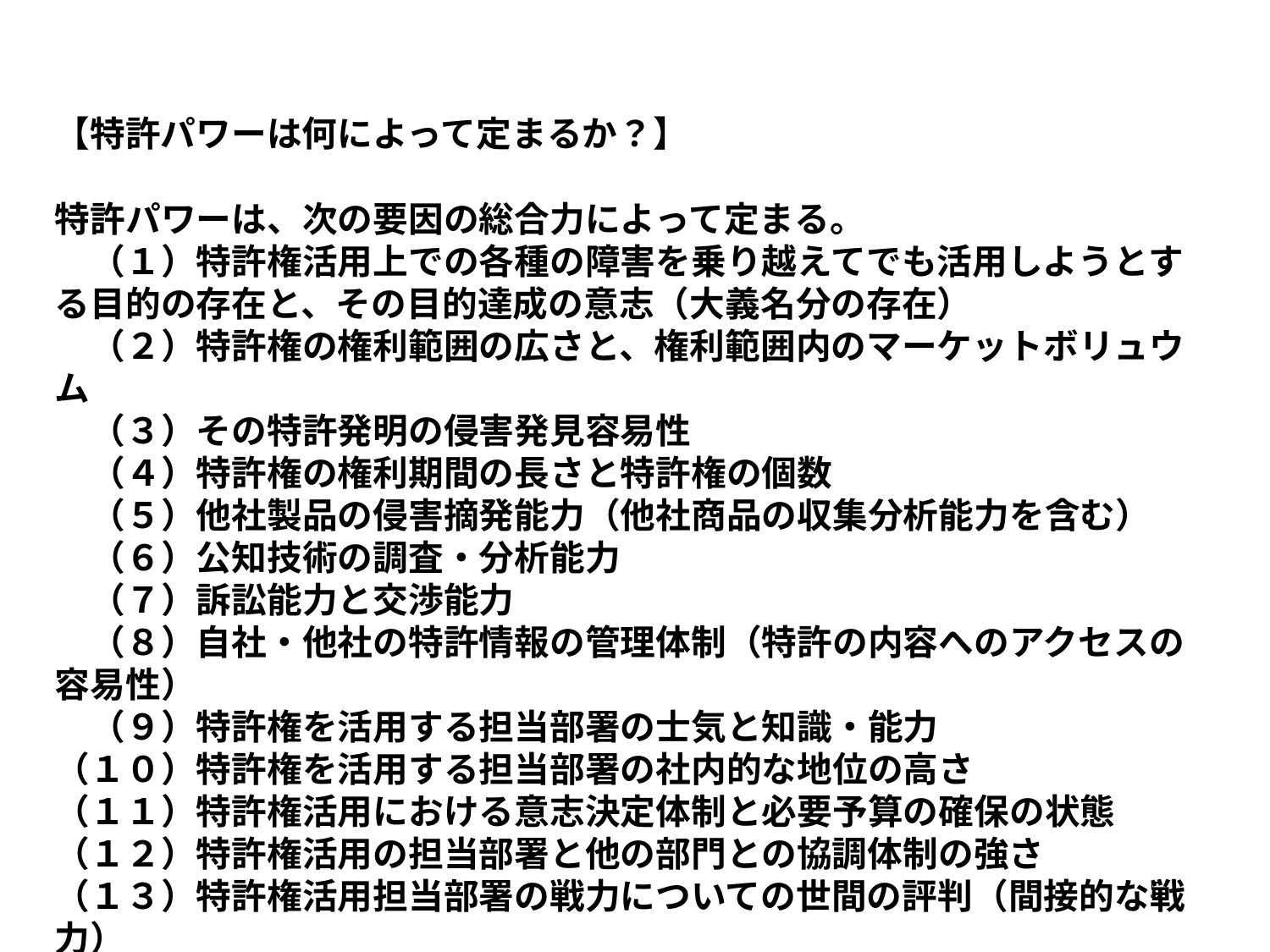

【特許パワーは何によって定まるか？】

特許パワーは、次の要因の総合力によって定まる。
　（１）特許権活用上での各種の障害を乗り越えてでも活用しようとする目的の存在と、その目的達成の意志（大義名分の存在）
　（２）特許権の権利範囲の広さと、権利範囲内のマーケットボリュウム
　（３）その特許発明の侵害発見容易性
　（４）特許権の権利期間の長さと特許権の個数
　（５）他社製品の侵害摘発能力（他社商品の収集分析能力を含む）
　（６）公知技術の調査・分析能力
　（７）訴訟能力と交渉能力
　（８）自社・他社の特許情報の管理体制（特許の内容へのアクセスの容易性）
　（９）特許権を活用する担当部署の士気と知識・能力
（１０）特許権を活用する担当部署の社内的な地位の高さ
（１１）特許権活用における意志決定体制と必要予算の確保の状態
（１２）特許権活用の担当部署と他の部門との協調体制の強さ
（１３）特許権活用担当部署の戦力についての世間の評判（間接的な戦力）

5